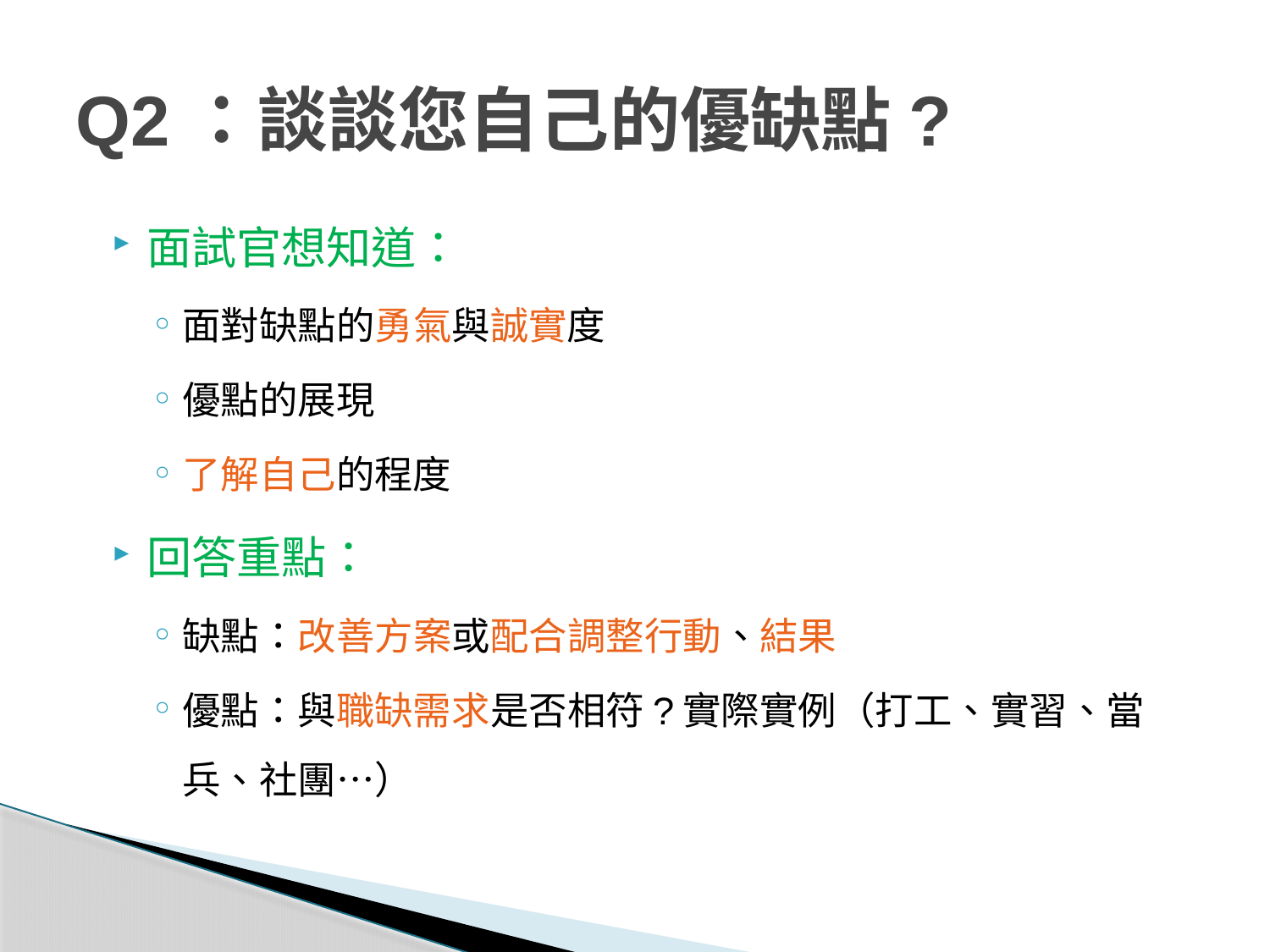

# Q2：談談您自己的優缺點?
面試官想知道：
面對缺點的勇氣與誠實度
優點的展現
了解自己的程度
回答重點：
缺點：改善方案或配合調整行動、結果
優點：與職缺需求是否相符?實際實例（打工、實習、當兵、社團…）